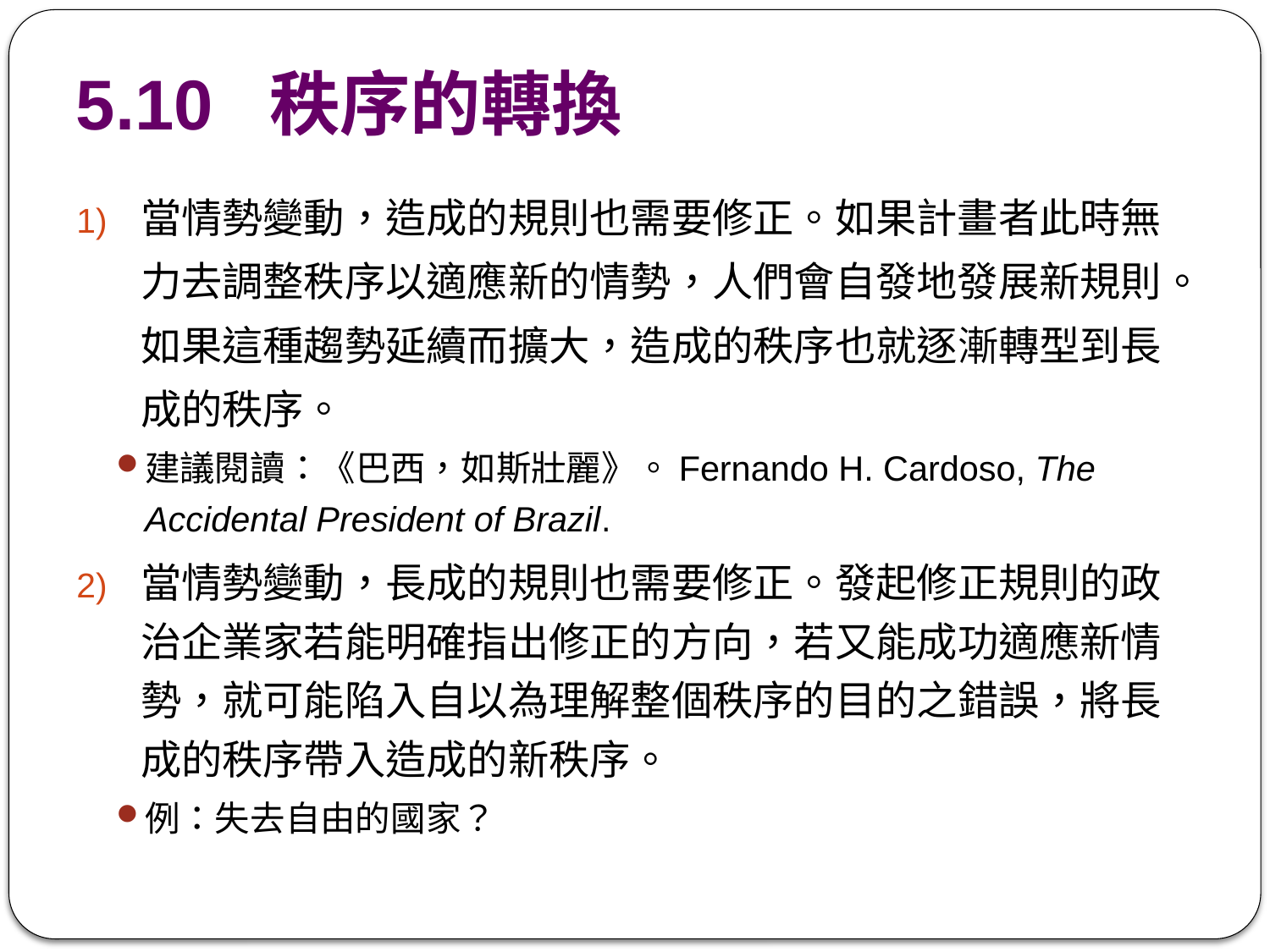

# 5.10  秩序的轉換
當情勢變動，造成的規則也需要修正。如果計畫者此時無力去調整秩序以適應新的情勢，人們會自發地發展新規則。如果這種趨勢延續而擴大，造成的秩序也就逐漸轉型到長成的秩序。
建議閱讀：《巴西，如斯壯麗》。Fernando H. Cardoso, The Accidental President of Brazil.
當情勢變動，長成的規則也需要修正。發起修正規則的政治企業家若能明確指出修正的方向，若又能成功適應新情勢，就可能陷入自以為理解整個秩序的目的之錯誤，將長成的秩序帶入造成的新秩序。
例：失去自由的國家？

55